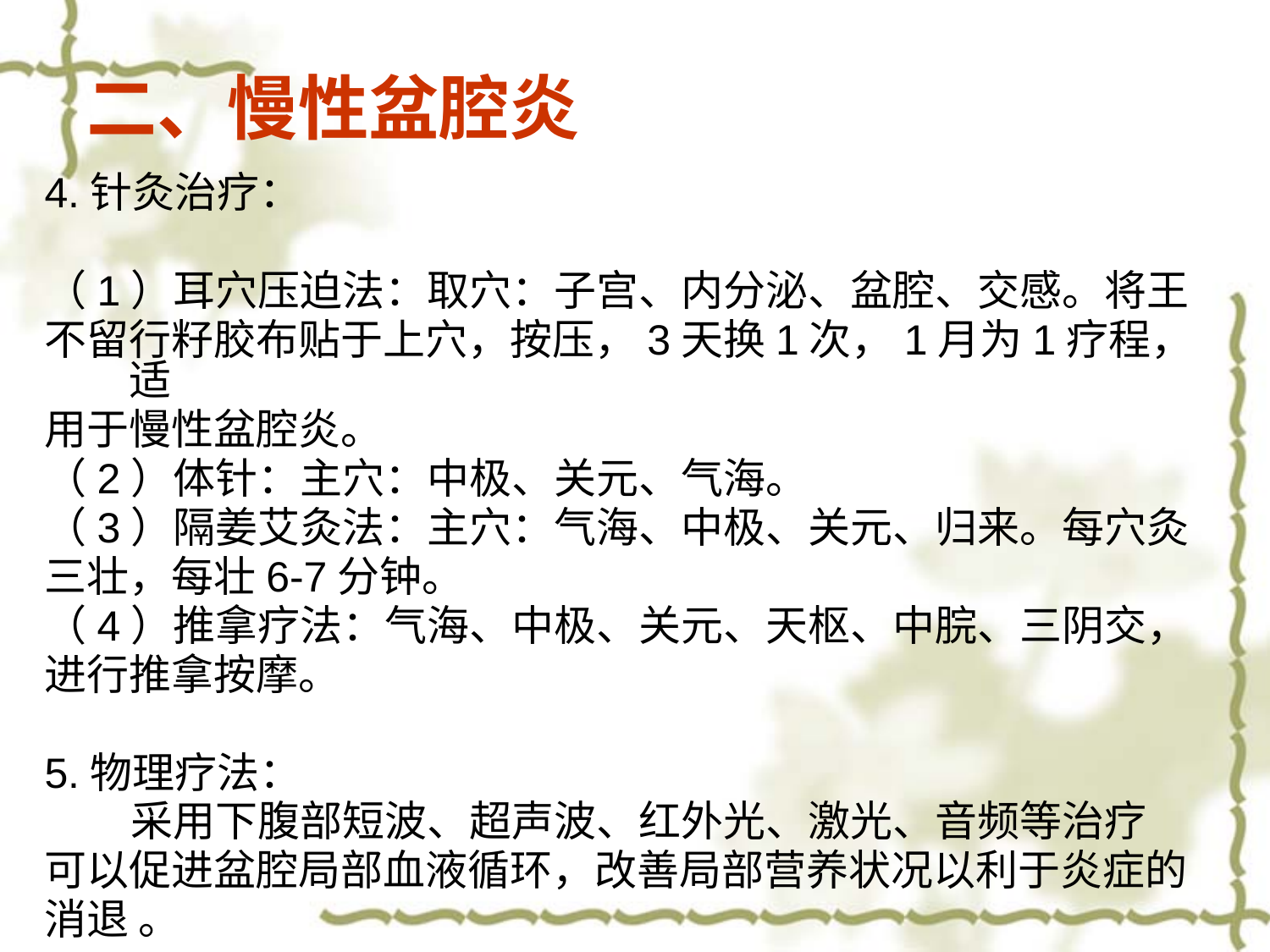

二、慢性盆腔炎
4.针灸治疗：

（1）耳穴压迫法：取穴：子宫、内分泌、盆腔、交感。将王
不留行籽胶布贴于上穴，按压，3天换1次，1月为1疗程，适
用于慢性盆腔炎。
（2）体针：主穴：中极、关元、气海。
（3）隔姜艾灸法：主穴：气海、中极、关元、归来。每穴灸
三壮，每壮6-7分钟。
（4）推拿疗法：气海、中极、关元、天枢、中脘、三阴交，
进行推拿按摩。

5.物理疗法：
        采用下腹部短波、超声波、红外光、激光、音频等治疗
可以促进盆腔局部血液循环，改善局部营养状况以利于炎症的
消退 。